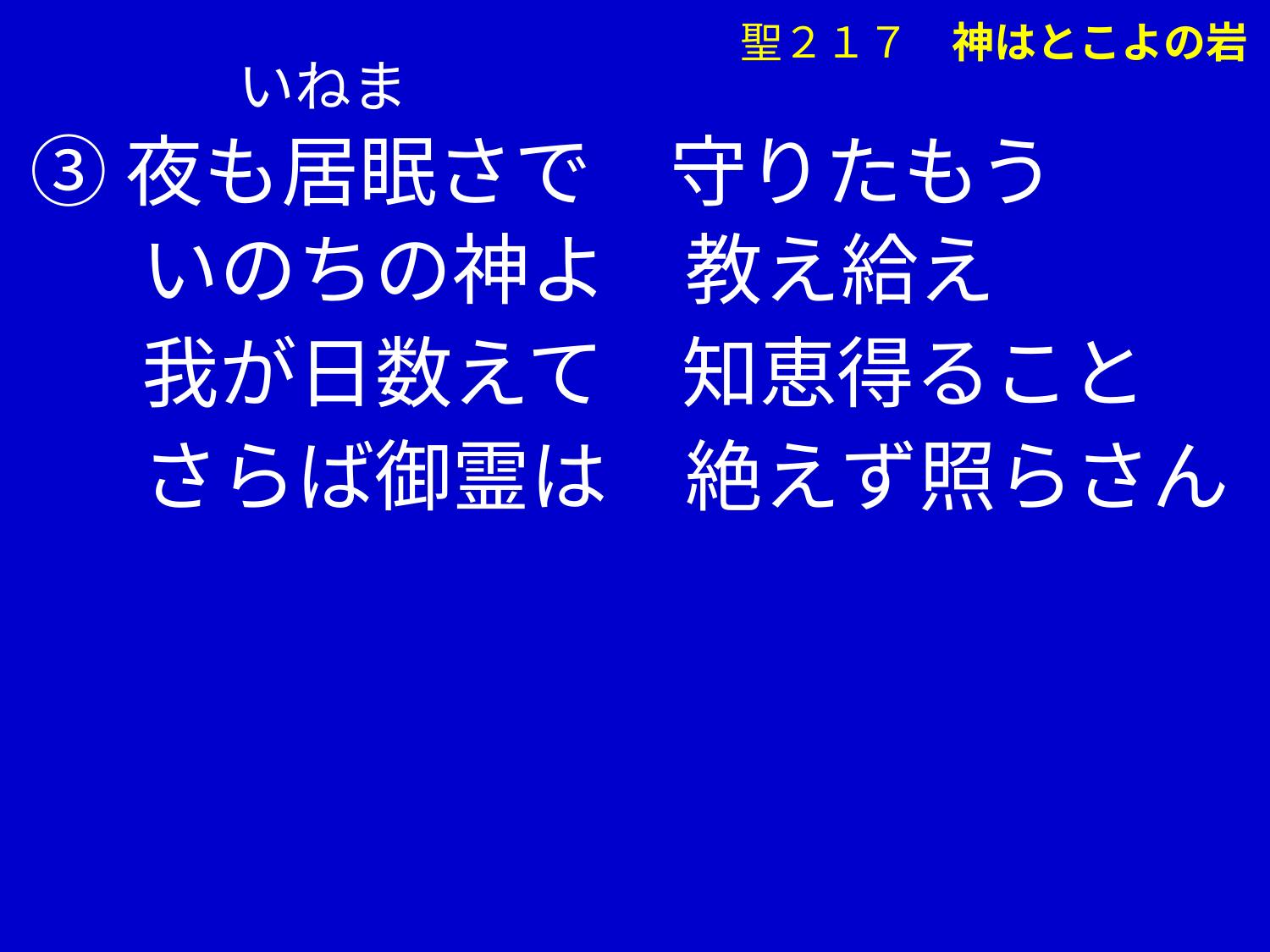

聖２１７　神はとこよの岩
  　　 いねま
 ③夜も居眠さで　守りたもう
　   いのちの神よ　教え給え
　   我が日数えて　知恵得ること
　   さらば御霊は　絶えず照らさん